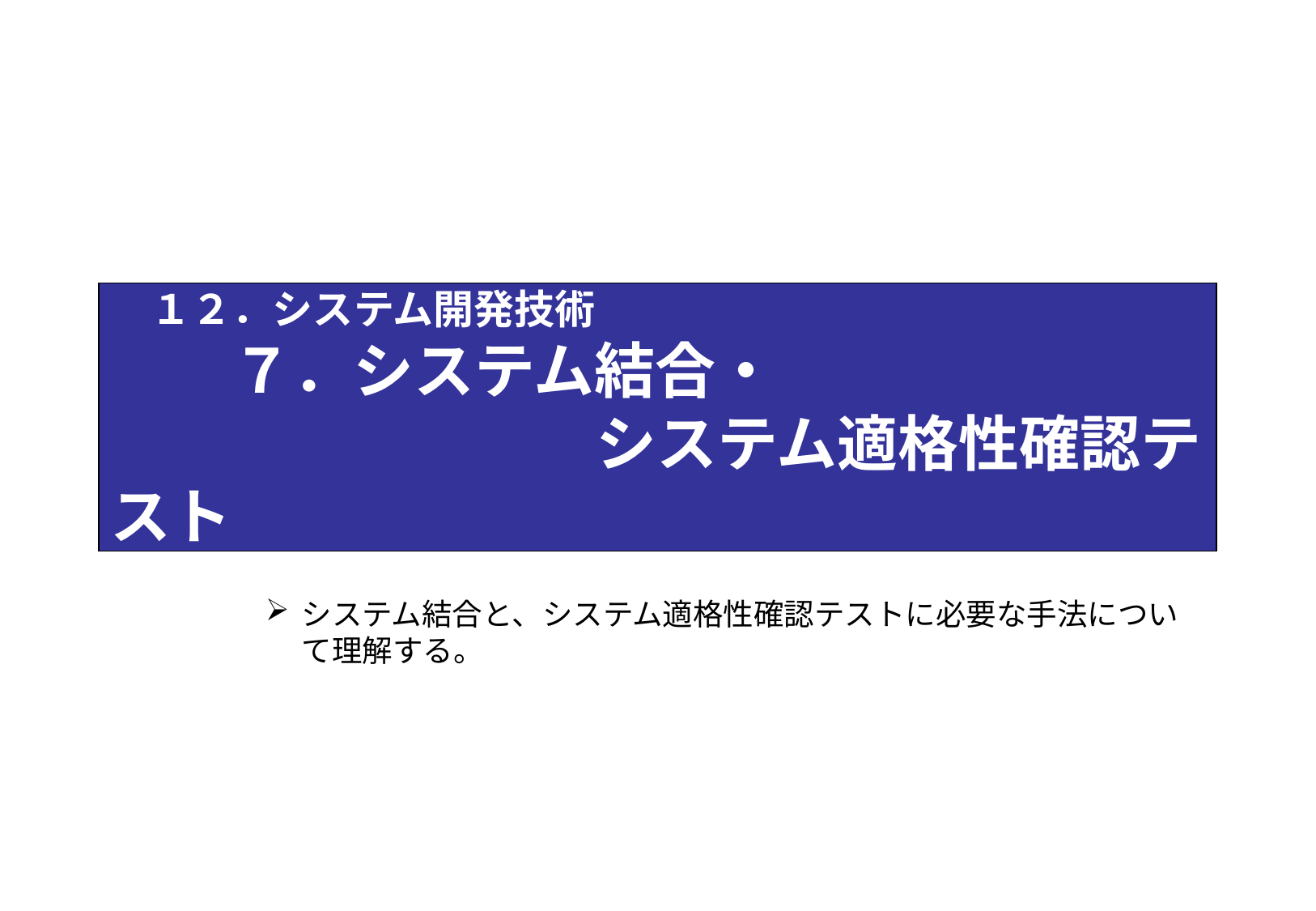

# １２．システム開発技術 　　７．システム結合・ 　　　　　　　　システム適格性確認テスト
システム結合と、システム適格性確認テストに必要な手法について理解する。